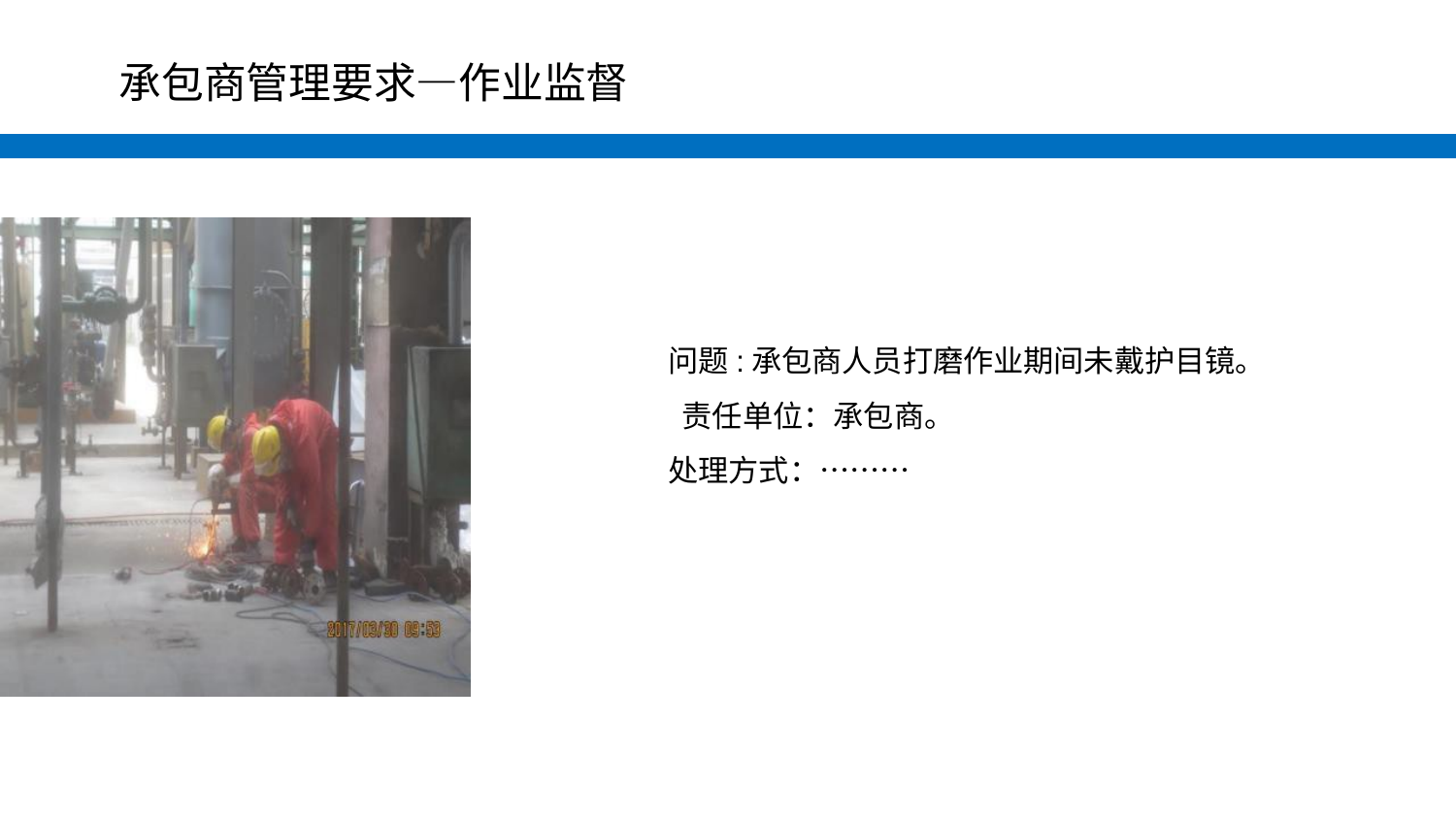

#
承包商管理要求—作业监督

问题:承包商人员打磨作业期间未戴护目镜。  责任单位：承包商。
处理方式：………